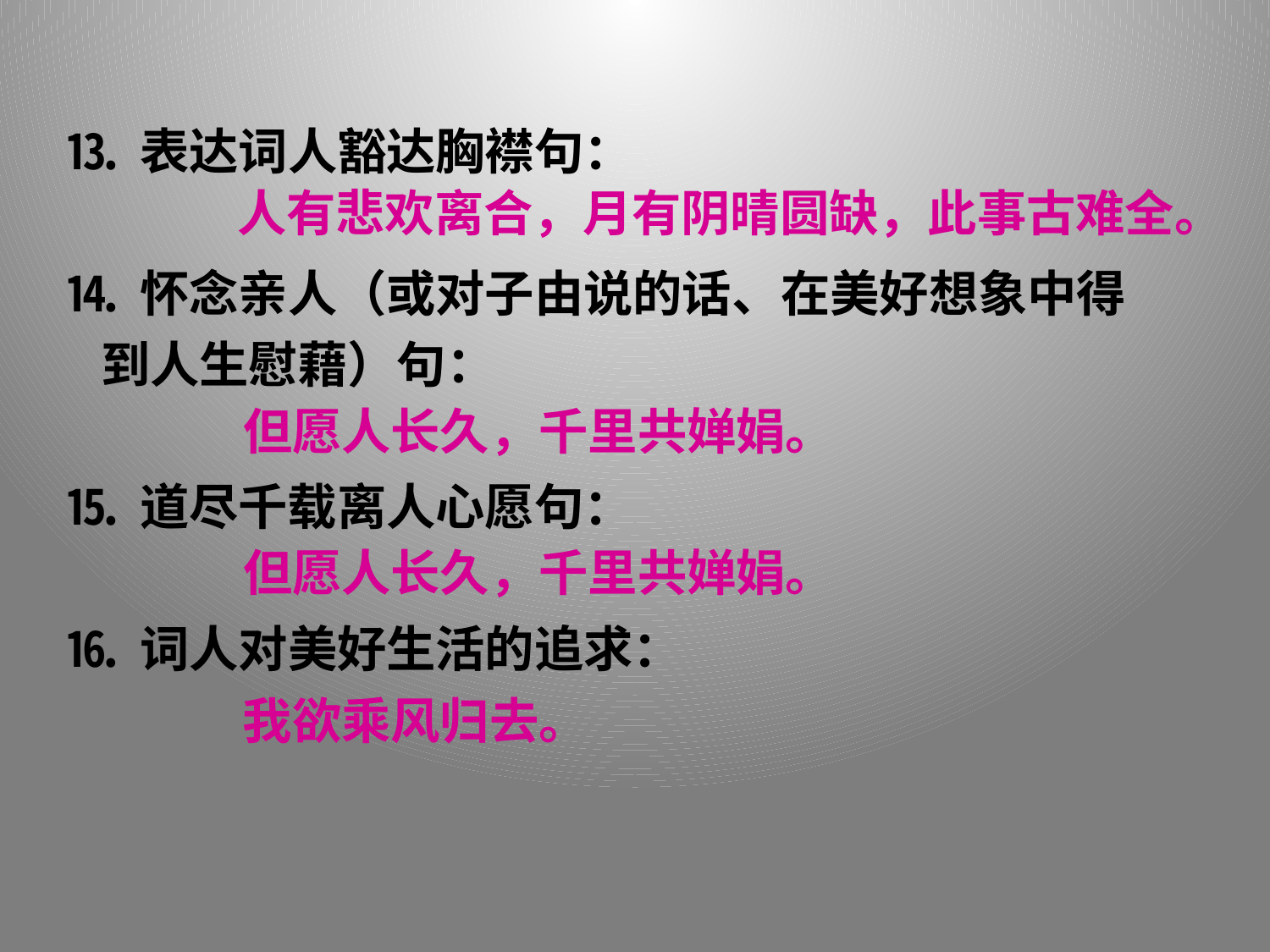

⒔ 表达词人豁达胸襟句：

⒕ 怀念亲人（或对子由说的话、在美好想象中得
   到人生慰藉）句：

⒖ 道尽千载离人心愿句：

⒗ 词人对美好生活的追求：
人有悲欢离合，月有阴晴圆缺，此事古难全。
但愿人长久，千里共婵娟。
但愿人长久，千里共婵娟。
我欲乘风归去。